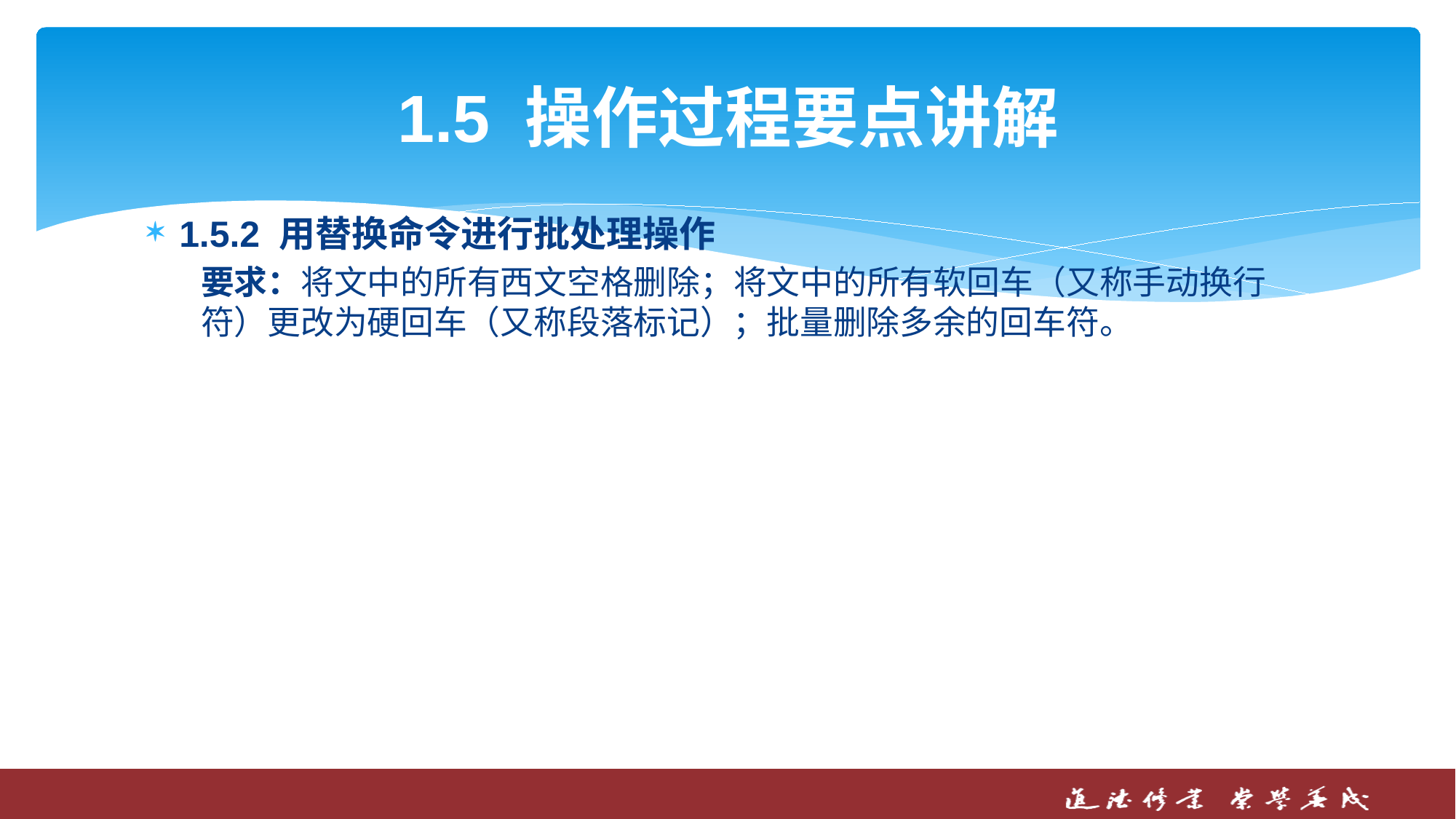

# 1.5 操作过程要点讲解
1.5.2 用替换命令进行批处理操作
要求：将文中的所有西文空格删除；将文中的所有软回车（又称手动换行符）更改为硬回车（又称段落标记）；批量删除多余的回车符。